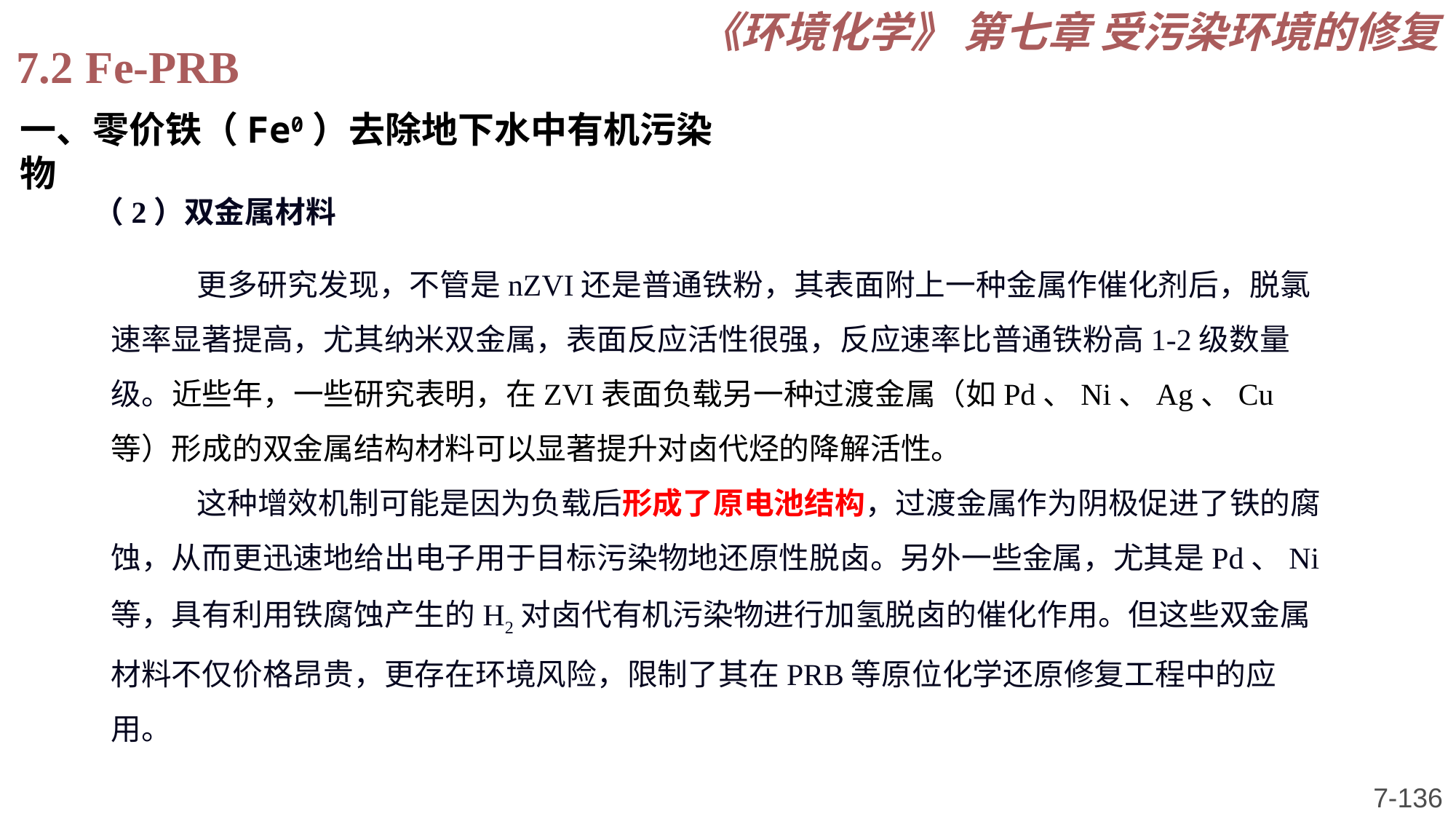

《环境化学》 第七章 受污染环境的修复
7.2 Fe-PRB
一、零价铁（Fe0）去除地下水中有机污染物
（2）双金属材料
更多研究发现，不管是nZVI还是普通铁粉，其表面附上一种金属作催化剂后，脱氯速率显著提高，尤其纳米双金属，表面反应活性很强，反应速率比普通铁粉高1-2级数量级。近些年，一些研究表明，在ZVI表面负载另一种过渡金属（如Pd、Ni、Ag、Cu等）形成的双金属结构材料可以显著提升对卤代烃的降解活性。
这种增效机制可能是因为负载后形成了原电池结构，过渡金属作为阴极促进了铁的腐蚀，从而更迅速地给出电子用于目标污染物地还原性脱卤。另外一些金属，尤其是Pd、Ni等，具有利用铁腐蚀产生的H2对卤代有机污染物进行加氢脱卤的催化作用。但这些双金属材料不仅价格昂贵，更存在环境风险，限制了其在PRB等原位化学还原修复工程中的应用。
7-136